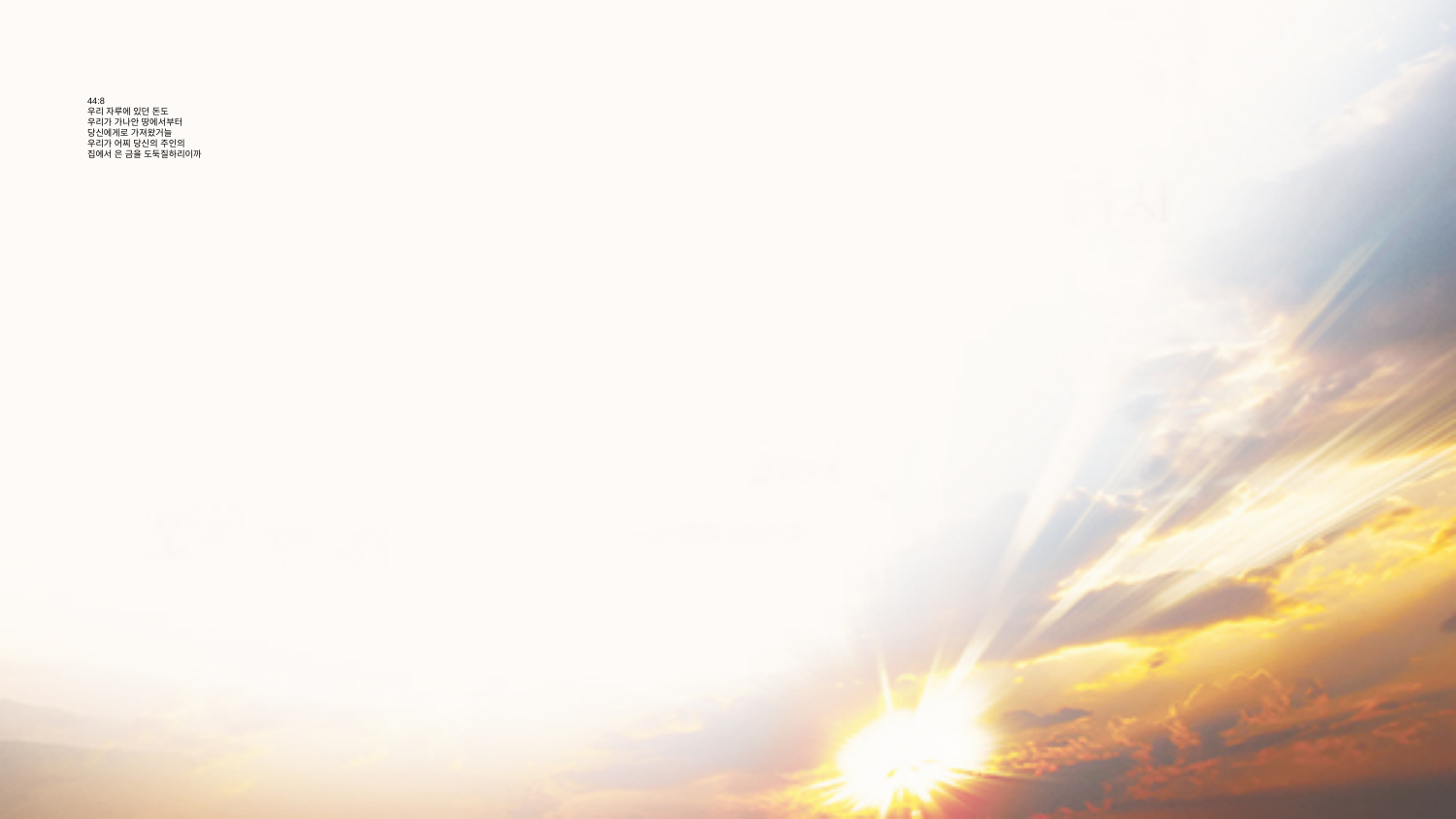

# 44:8 우리 자루에 있던 돈도 우리가 가나안 땅에서부터 당신에게로 가져왔거늘 우리가 어찌 당신의 주인의 집에서 은 금을 도둑질하리이까